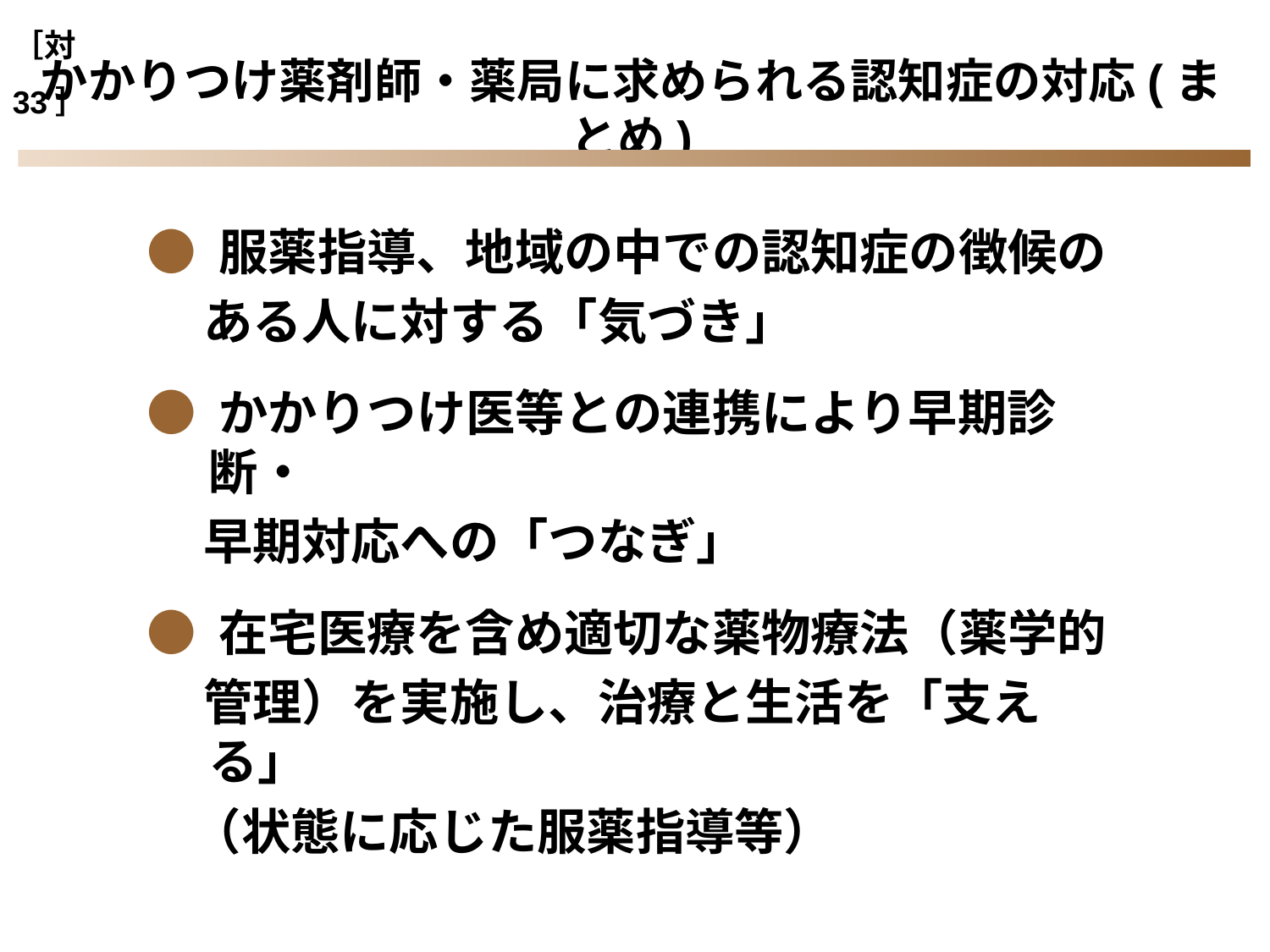

［対33］
かかりつけ薬剤師・薬局に求められる認知症の対応(まとめ)

● 服薬指導、地域の中での認知症の徴候の
    ある人に対する「気づき」
● かかりつけ医等との連携により早期診断・
    早期対応への「つなぎ」
● 在宅医療を含め適切な薬物療法（薬学的
    管理）を実施し、治療と生活を「支える」
   （状態に応じた服薬指導等）